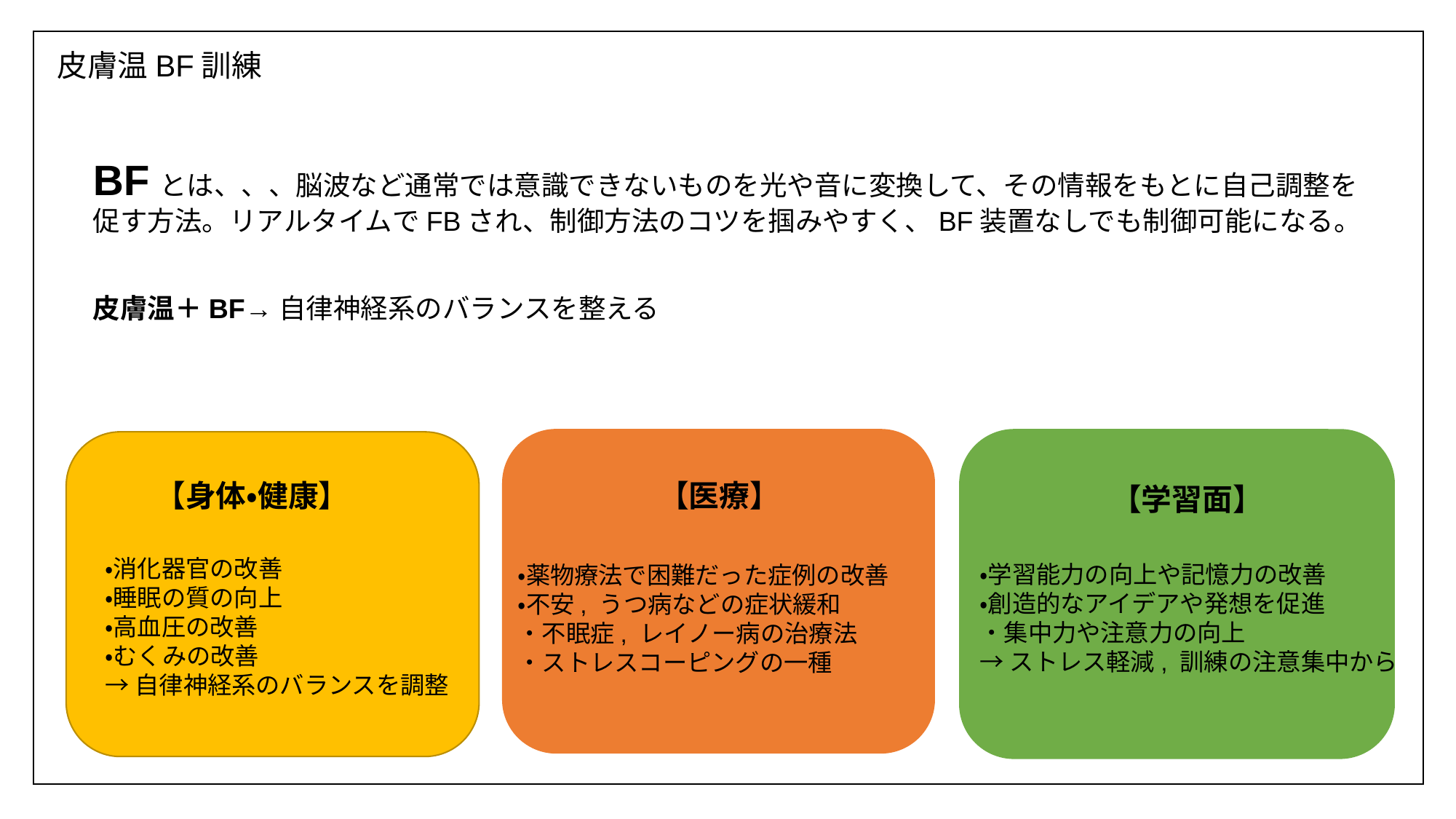

皮膚温BF訓練
BFとは、、、脳波など通常では意識できないものを光や音に変換して、その情報をもとに自己調整を促す方法。リアルタイムでFBされ、制御方法のコツを掴みやすく、BF装置なしでも制御可能になる。
皮膚温＋BF→自律神経系のバランスを整える

【医療】
・薬物療法で困難だった症例の改善
・不安, うつ病などの症状緩和
・不眠症, レイノー病の治療法
・ストレスコーピングの一種

【学習面】
・学習能力の向上や記憶力の改善
・創造的なアイデアや発想を促進
・集中力や注意力の向上
→ストレス軽減, 訓練の注意集中から

【身体・健康】
・消化器官の改善
・睡眠の質の向上
・高血圧の改善
・むくみの改善
→自律神経系のバランスを調整